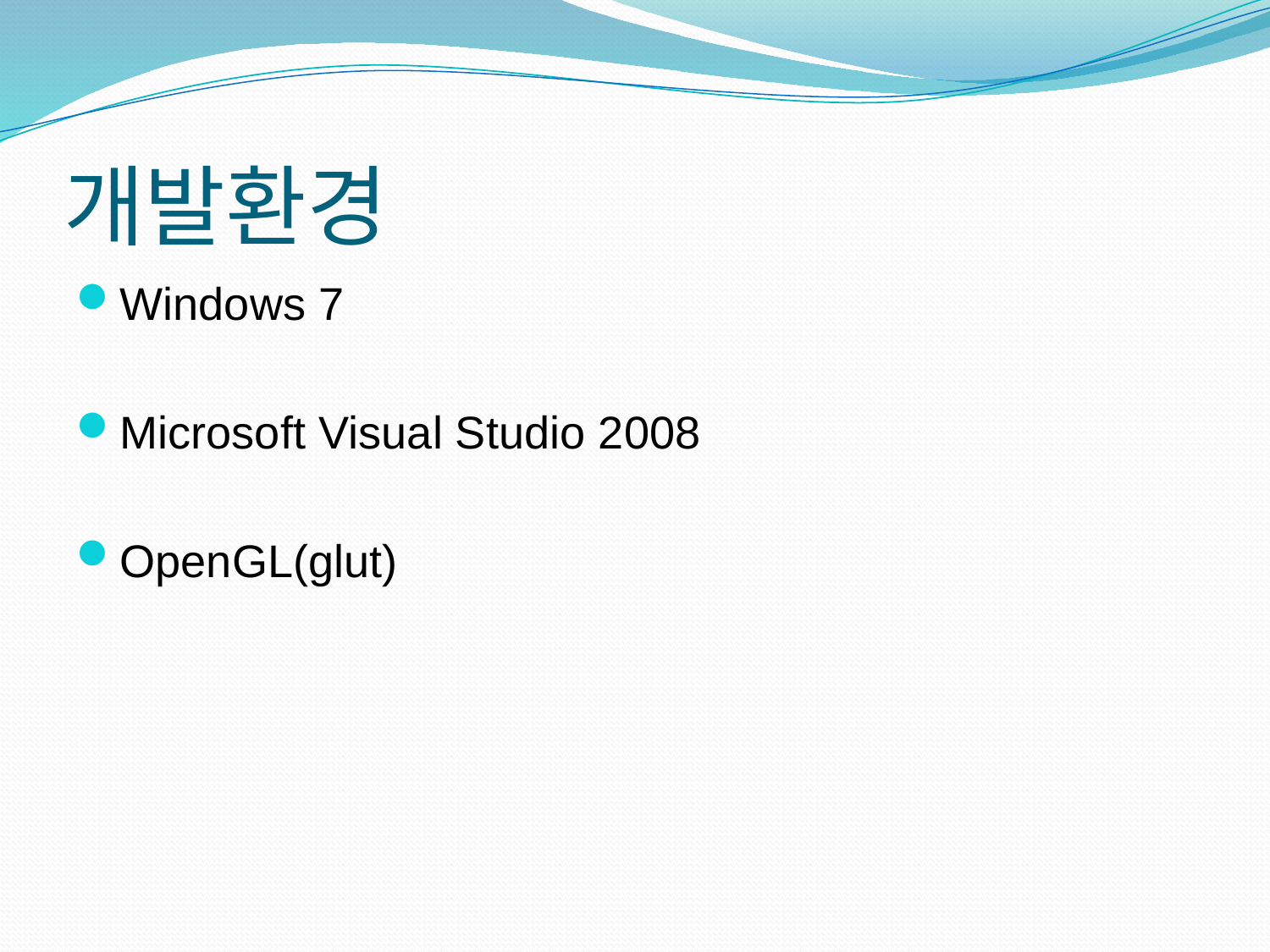

# 개발환경
Windows 7

Microsoft Visual Studio 2008

OpenGL(glut)